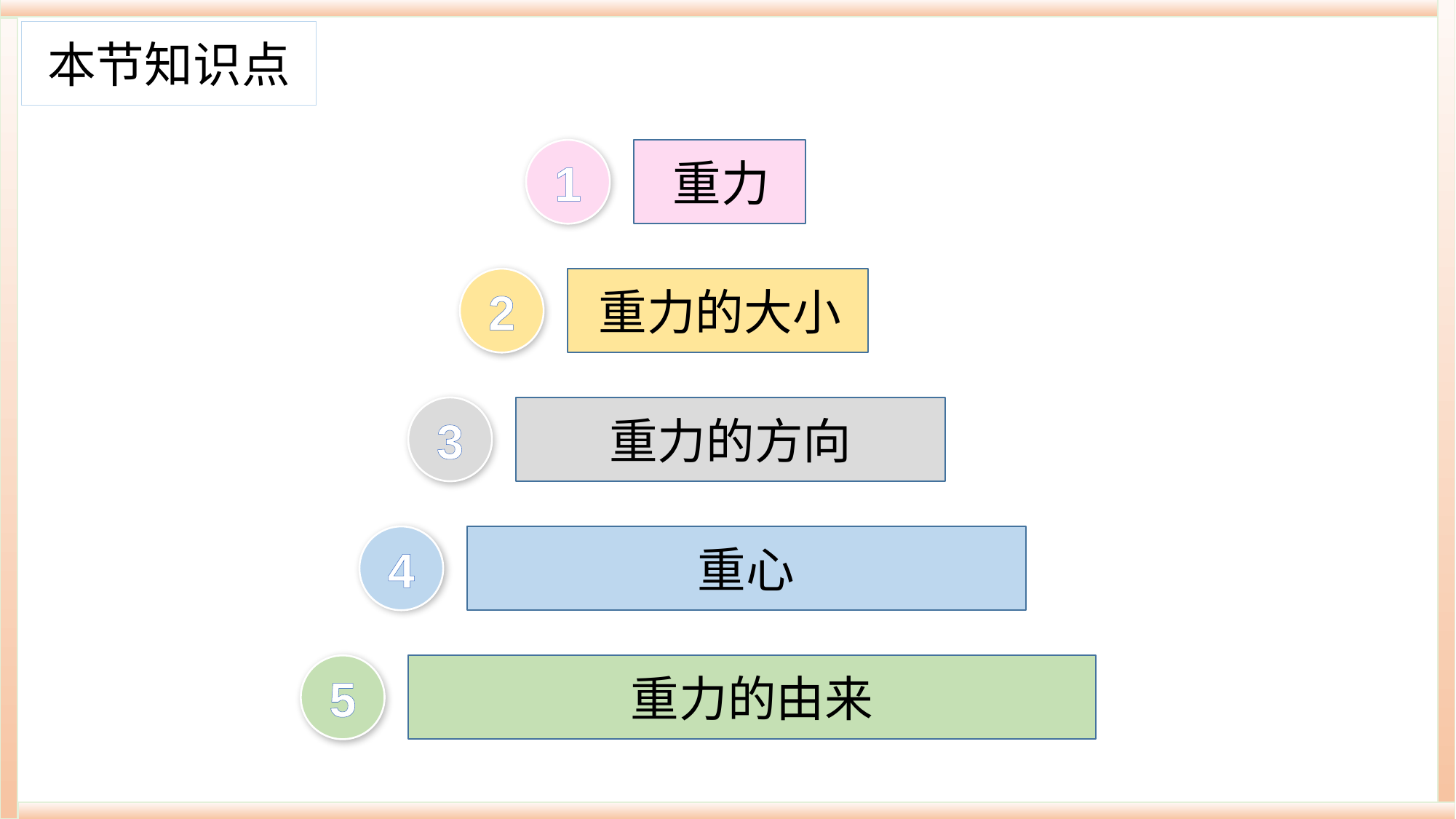

本节知识点

重力
1
重力的大小
2
3
重力的方向
4
重心
5
重力的由来